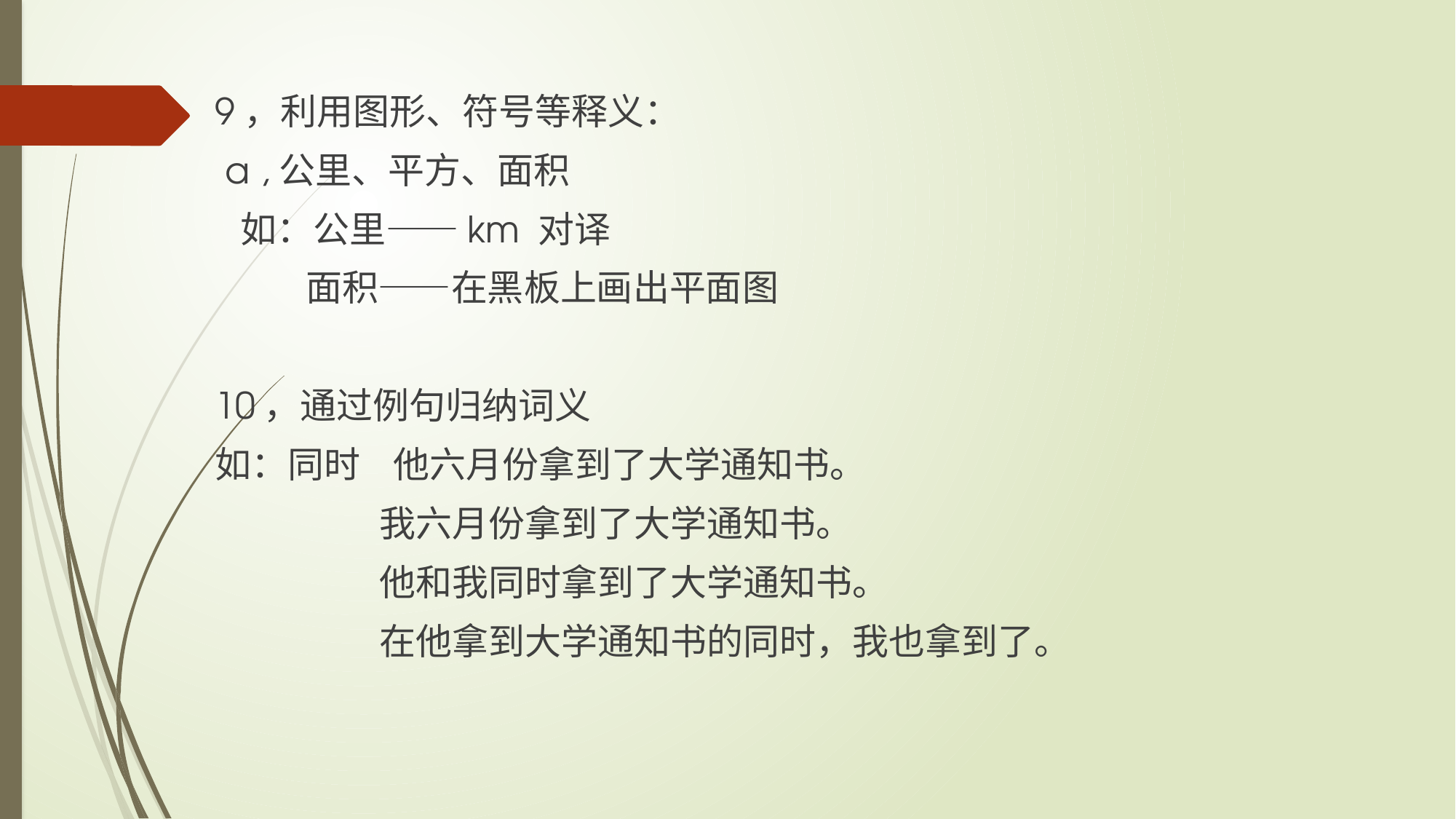

#
9，利用图形、符号等释义：
 a ,公里、平方、面积
  如：公里——km 对译
          面积——在黑板上画出平面图

10，通过例句归纳词义
如：同时    他六月份拿到了大学通知书。
                   我六月份拿到了大学通知书。
                   他和我同时拿到了大学通知书。
                   在他拿到大学通知书的同时，我也拿到了。